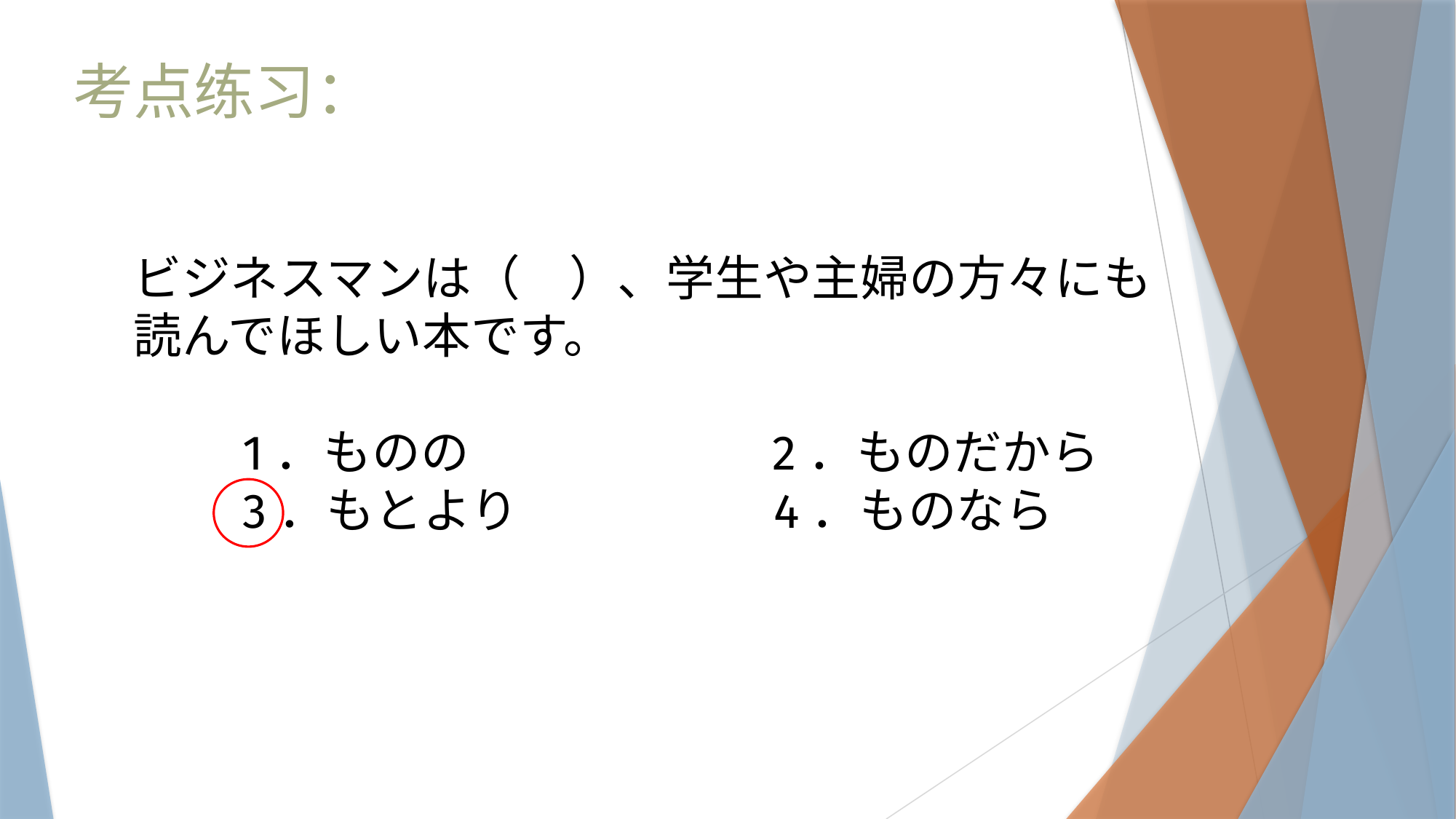

考点练习：
ビジネスマンは（　）、学生や主婦の方々にも
読んでほしい本です。

　　1．ものの　　　　　　2．ものだから
　　3．もとより　　　　　4．ものなら